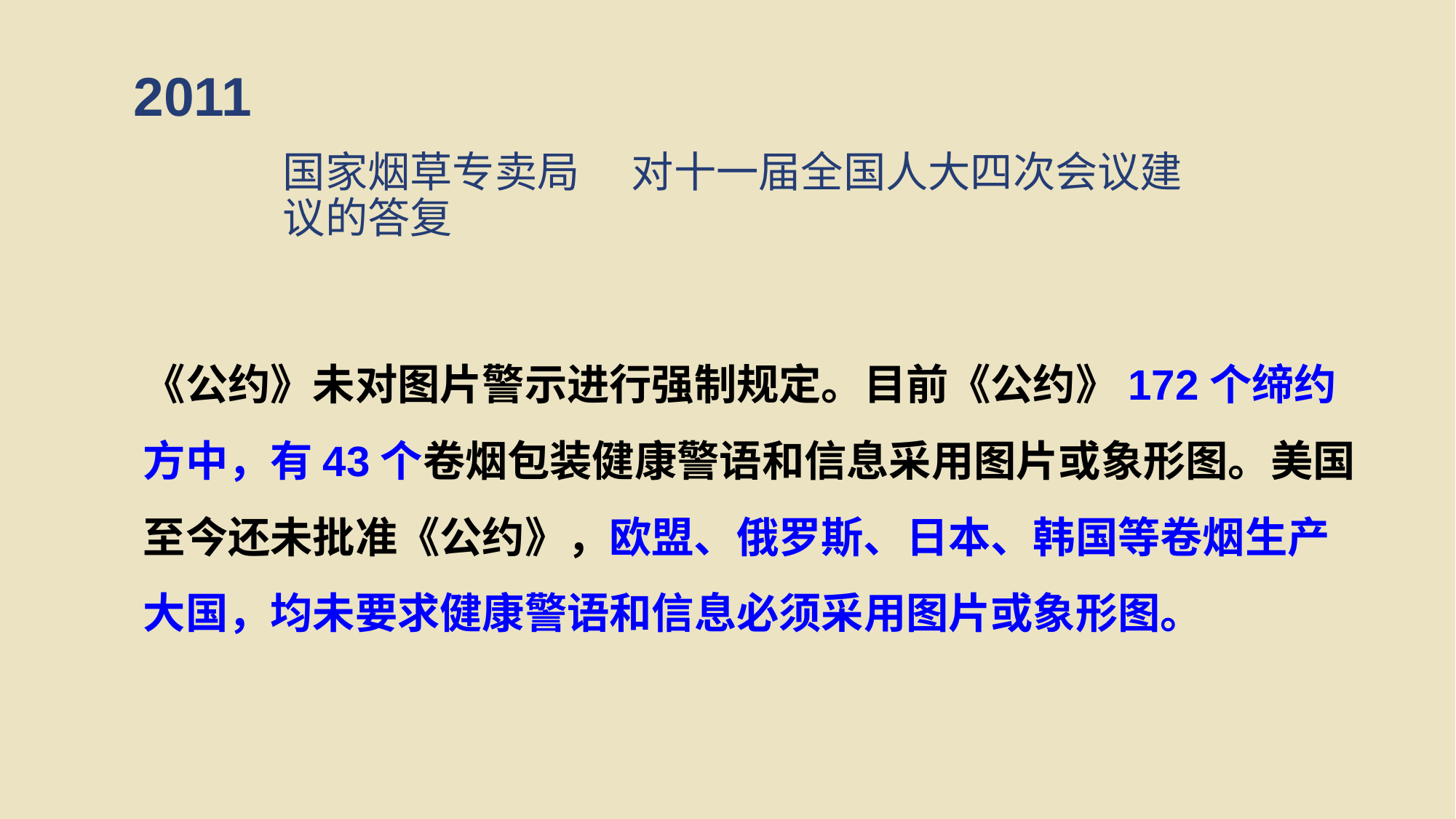

2011
# 国家烟草专卖局 　对十一届全国人大四次会议建议的答复
《公约》未对图片警示进行强制规定。目前《公约》172个缔约方中，有43个卷烟包装健康警语和信息采用图片或象形图。美国至今还未批准《公约》，欧盟、俄罗斯、日本、韩国等卷烟生产大国，均未要求健康警语和信息必须采用图片或象形图。